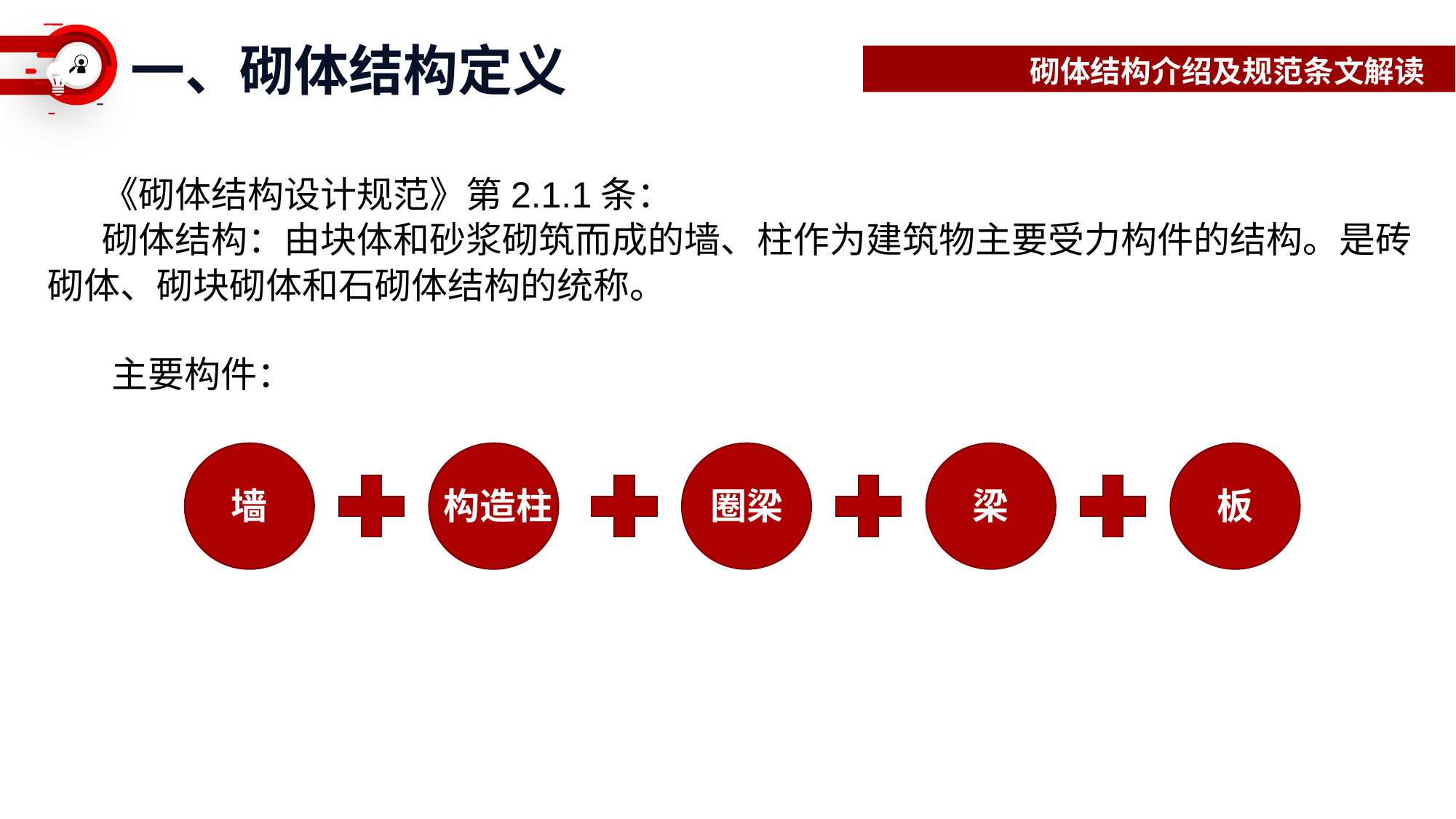

一、砌体结构定义
砌体结构介绍及规范条文解读

《砌体结构设计规范》第2.1.1条：
砌体结构：由块体和砂浆砌筑而成的墙、柱作为建筑物主要受力构件的结构。是砖砌体、砌块砌体和石砌体结构的统称。
主要构件：

墙

构造柱

圈梁

梁

板